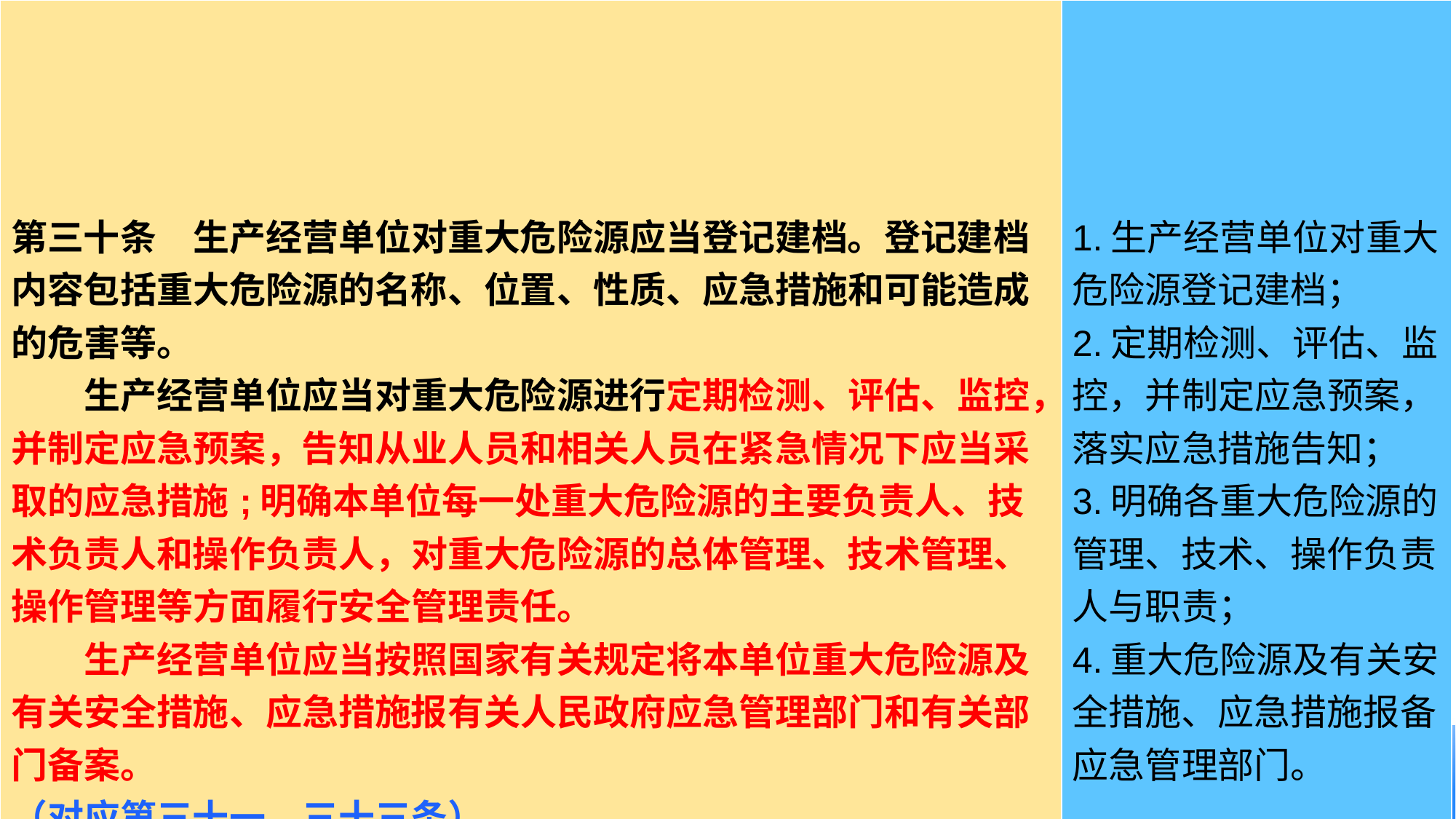

| 第三十条　生产经营单位对重大危险源应当登记建档。登记建档内容包括重大危险源的名称、位置、性质、应急措施和可能造成的危害等。 　　生产经营单位应当对重大危险源进行定期检测、评估、监控，并制定应急预案，告知从业人员和相关人员在紧急情况下应当采取的应急措施;明确本单位每一处重大危险源的主要负责人、技术负责人和操作负责人，对重大危险源的总体管理、技术管理、操作管理等方面履行安全管理责任。 　　生产经营单位应当按照国家有关规定将本单位重大危险源及有关安全措施、应急措施报有关人民政府应急管理部门和有关部门备案。 （对应第三十一、三十三条） | 1.生产经营单位对重大危险源登记建档； 2.定期检测、评估、监控，并制定应急预案，落实应急措施告知； 3.明确各重大危险源的管理、技术、操作负责人与职责； 4.重大危险源及有关安全措施、应急措施报备应急管理部门。 |
| --- | --- |
#